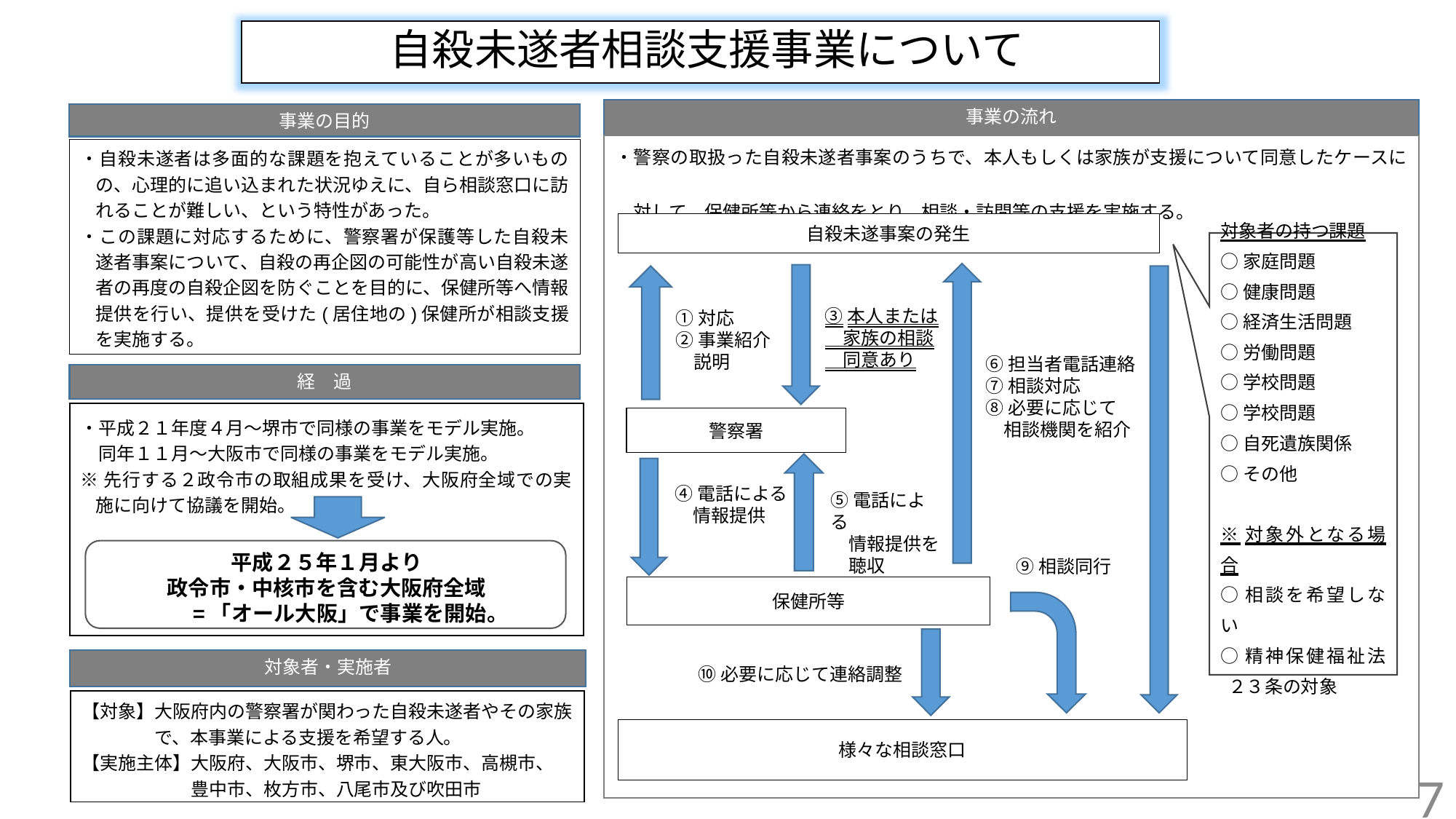

自殺未遂者相談支援事業について

事業の流れ
事業の目的
・警察の取扱った自殺未遂者事案のうちで、本人もしくは家族が支援について同意したケースに
　対して、保健所等から連絡をとり、相談・訪問等の支援を実施する。

・自殺未遂者は多面的な課題を抱えていることが多いものの、心理的に追い込まれた状況ゆえに、自ら相談窓口に訪れることが難しい、という特性があった。
・この課題に対応するために、警察署が保護等した自殺未遂者事案について、自殺の再企図の可能性が高い自殺未遂者の再度の自殺企図を防ぐことを目的に、保健所等へ情報提供を行い、提供を受けた(居住地の)保健所が相談支援を実施する。
自殺未遂事案の発生
対象者の持つ課題
○家庭問題
○健康問題
○経済生活問題
○労働問題
○学校問題
○学校問題
○自死遺族関係
○その他

※対象外となる場合
○相談を希望しない
○精神保健福祉法２３条の対象

③本人または
　家族の相談
　同意あり
①対応
②事業紹介
　説明

⑥担当者電話連絡
⑦相談対応
⑧必要に応じて
　相談機関を紹介
経　過
・平成２１年度４月～堺市で同様の事業をモデル実施。
　同年１１月～大阪市で同様の事業をモデル実施。
※先行する２政令市の取組成果を受け、大阪府全域での実施に向けて協議を開始。

平成２５年１月より
政令市・中核市を含む大阪府全域
　　=「オール大阪」で事業を開始。
警察署

④電話による
　情報提供
⑤電話による
　情報提供を
　聴収

⑨相談同行
保健所等

対象者・実施者
⑩必要に応じて連絡調整
【対象】大阪府内の警察署が関わった自殺未遂者やその家族
　　　　で、本事業による支援を希望する人。
【実施主体】大阪府、大阪市、堺市、東大阪市、高槻市、
　　　　　　豊中市、枚方市、八尾市及び吹田市
様々な相談窓口
7